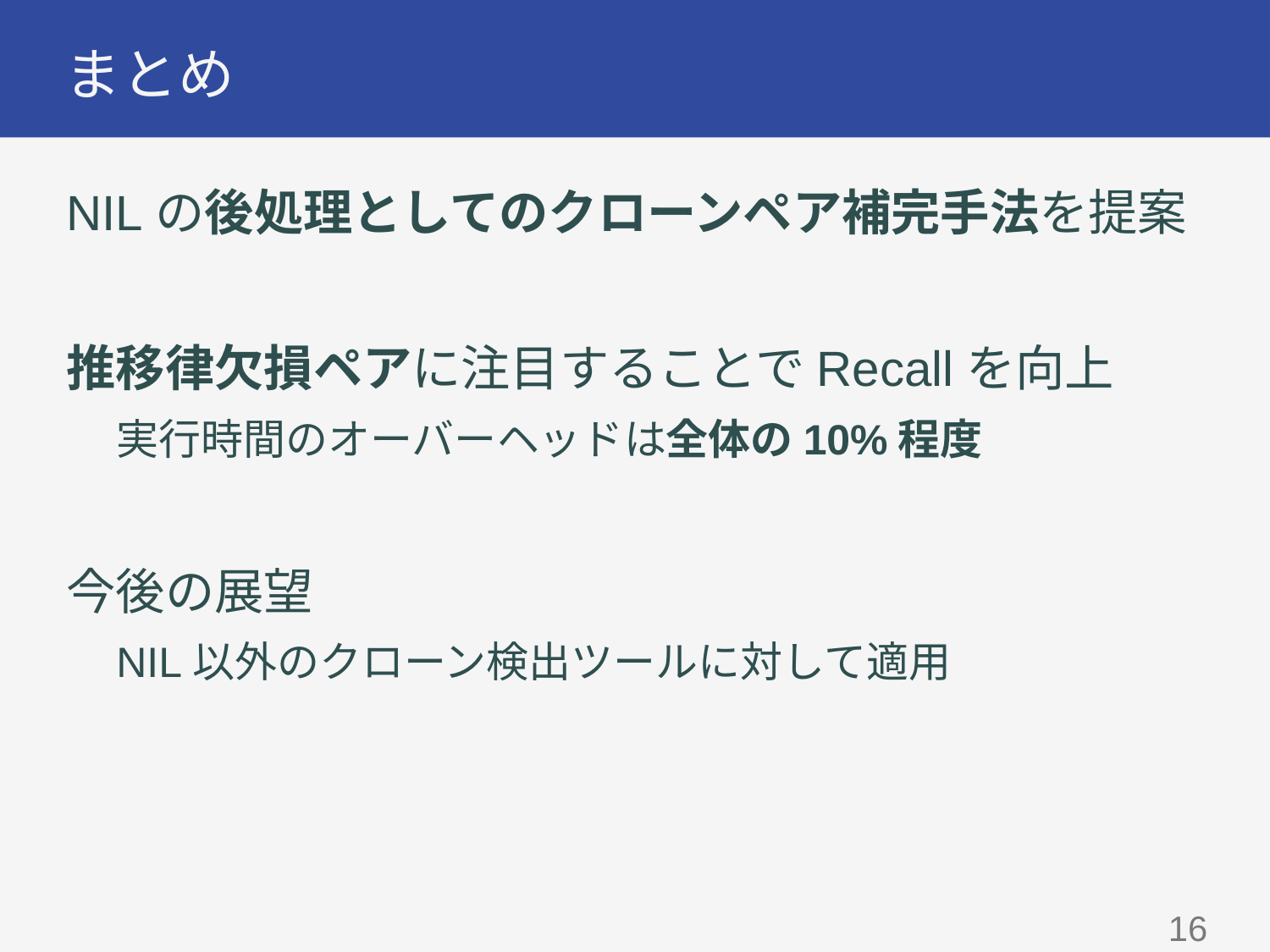

# まとめ
NILの後処理としてのクローンペア補完手法を提案

推移律欠損ペアに注目することでRecallを向上
実行時間のオーバーヘッドは全体の10%程度

今後の展望
NIL以外のクローン検出ツールに対して適用
16